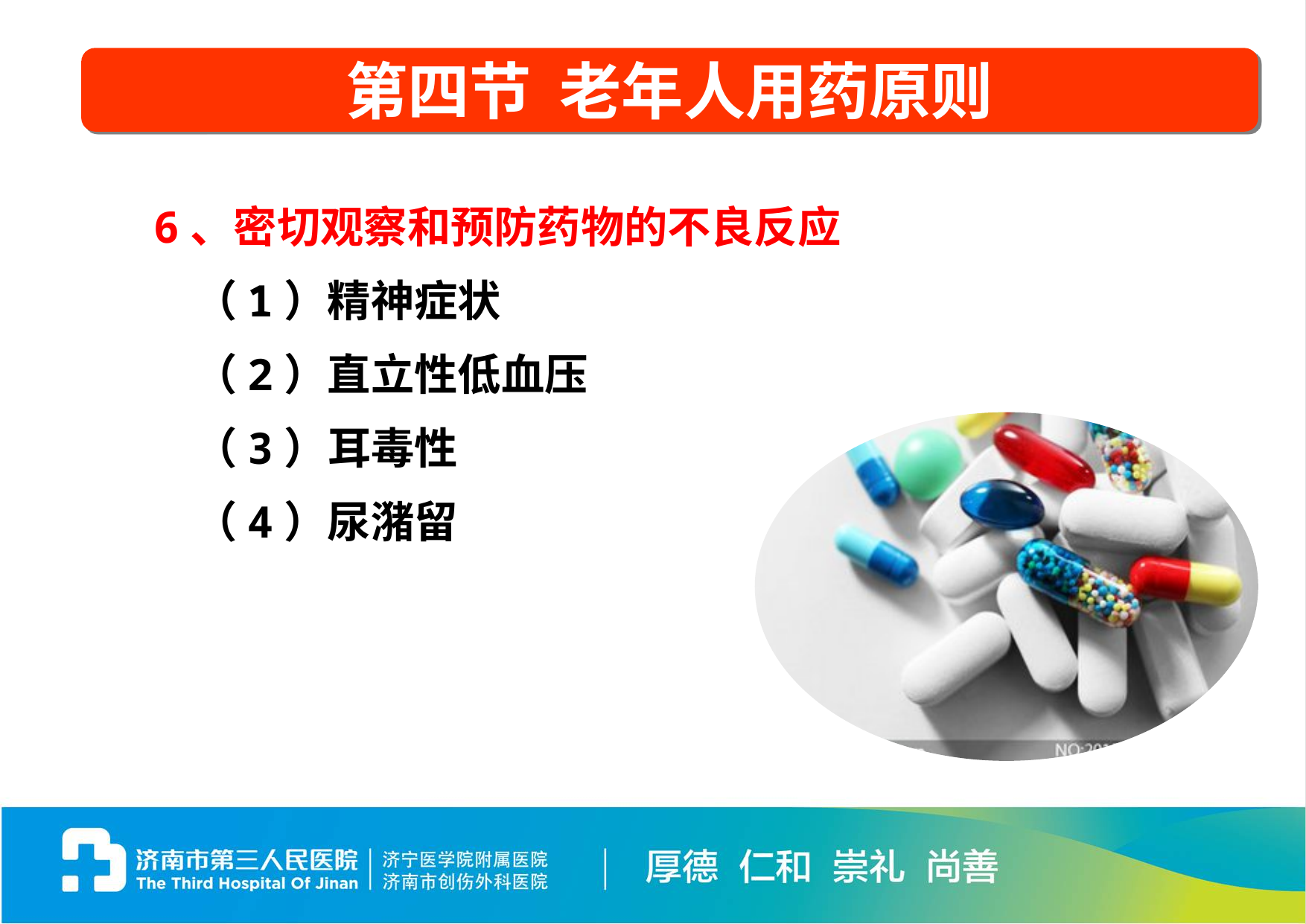

第四节  老年人用药原则
6、密切观察和预防药物的不良反应
   （1）精神症状
   （2）直立性低血压
   （3）耳毒性
   （4）尿潴留